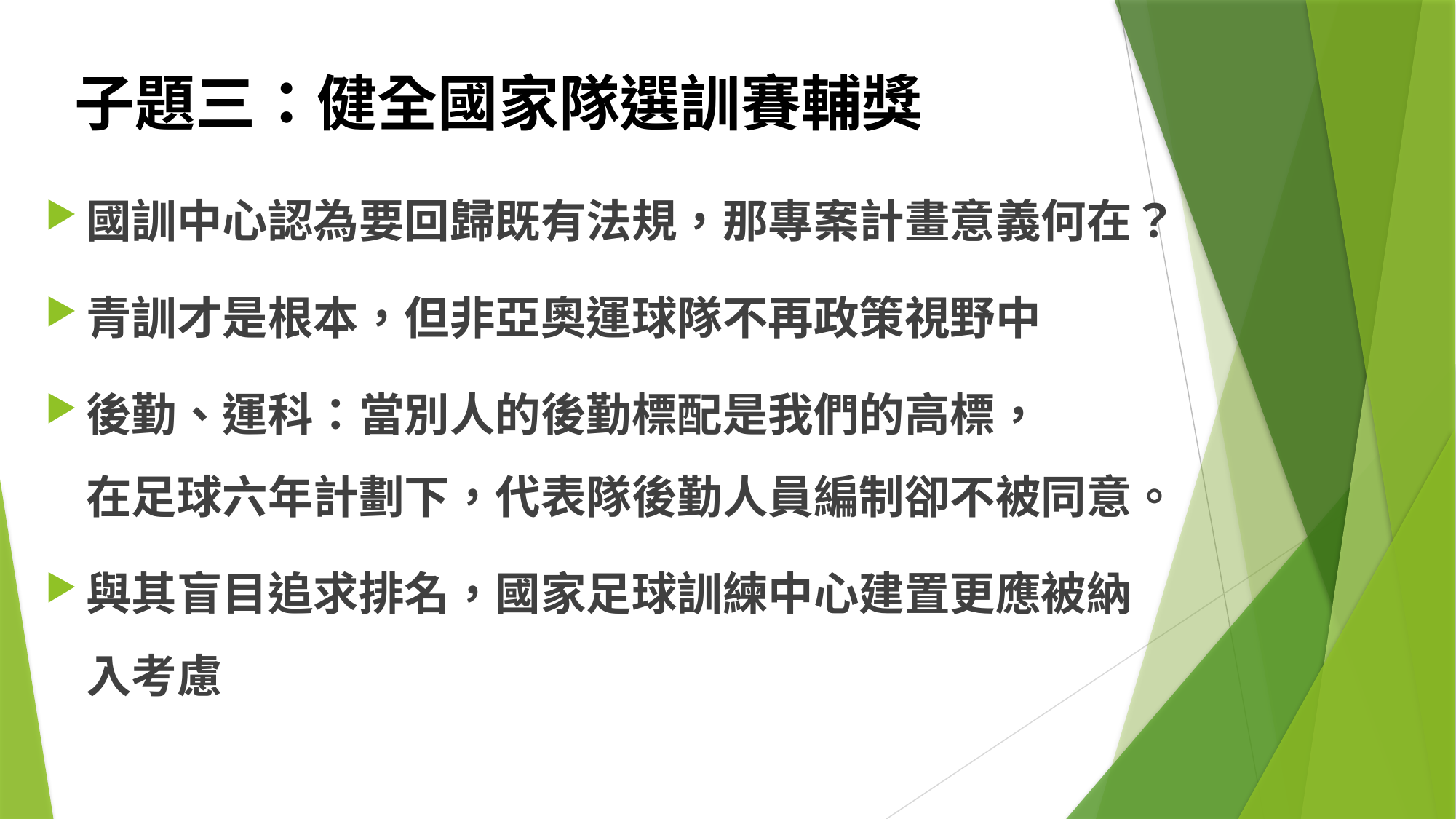

# 子題三：健全國家隊選訓賽輔獎
國訓中心認為要回歸既有法規，那專案計畫意義何在？
青訓才是根本，但非亞奧運球隊不再政策視野中
後勤、運科：當別人的後勤標配是我們的高標，
在足球六年計劃下，代表隊後勤人員編制卻不被同意。
與其盲目追求排名，國家足球訓練中心建置更應被納入考慮